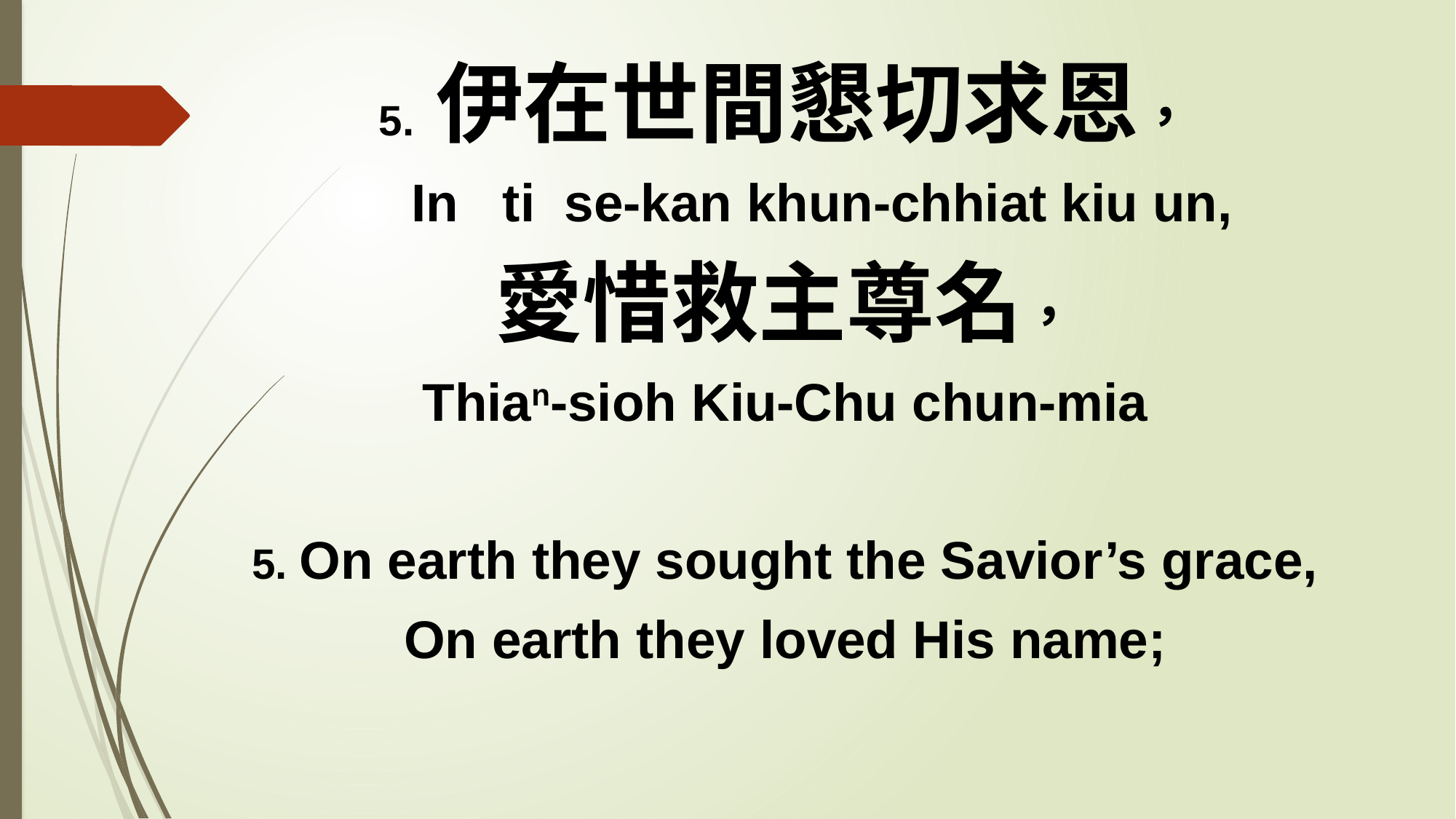

5. 伊在世間懇切求恩，
     In   ti  se-kan khun-chhiat kiu un,
愛惜救主尊名，
Thian-sioh Kiu-Chu chun-mia

5. On earth they sought the Savior’s grace,
On earth they loved His name;